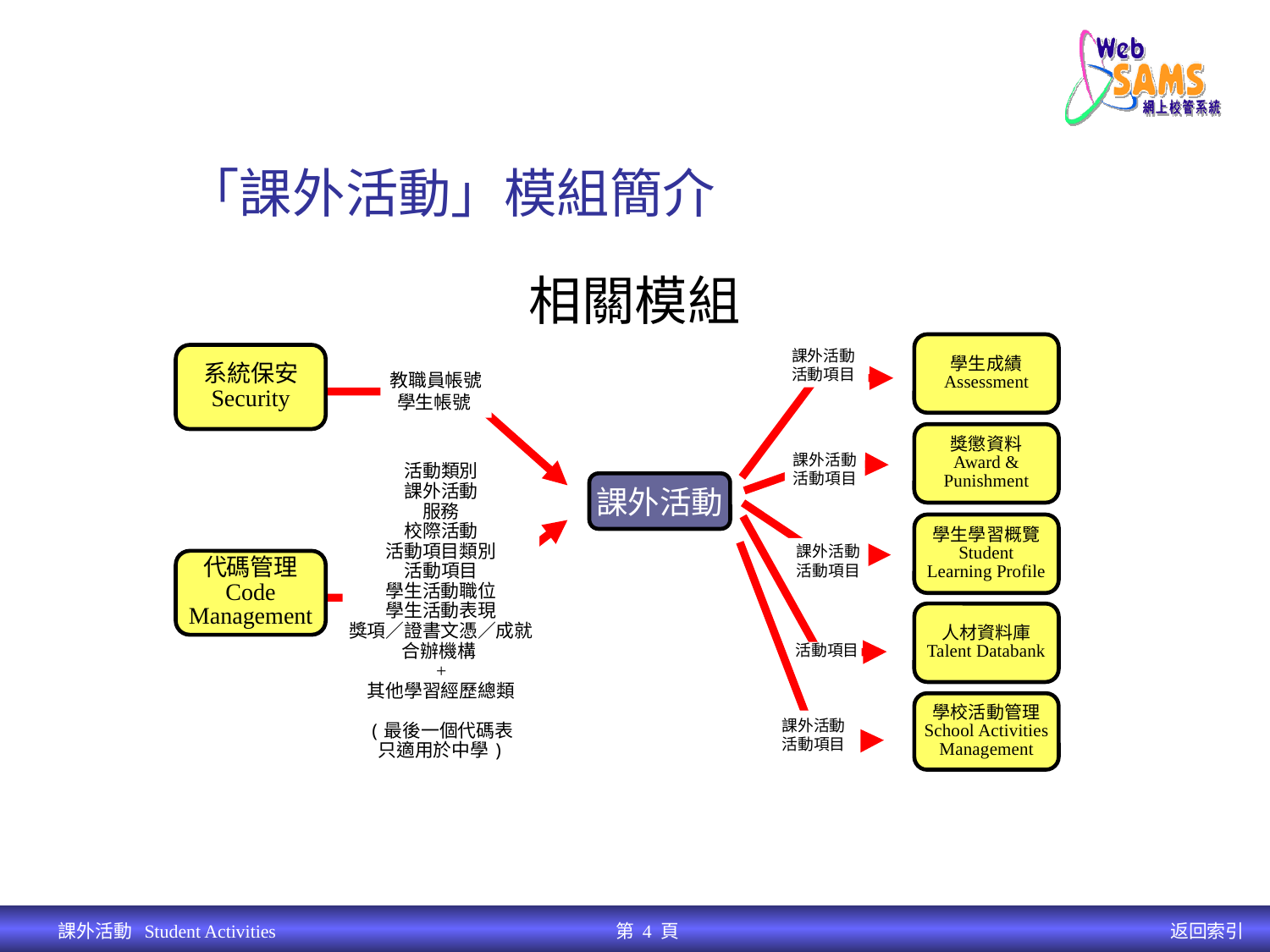

「課外活動」模組簡介
相關模組
學生成績
Assessment
課外活動
活動項目

獎懲資料
Award &
Punishment
課外活動
活動項目

學生學習概覽
Student
Learning Profile
課外活動
活動項目
人材資料庫
Talent Databank
活動項目

系統保安
Security
教職員帳號
學生帳號

活動類別
課外活動
服務
校際活動
活動項目類別
活動項目
學生活動職位
學生活動表現
獎項／證書文憑／成就
合辦機構
+
其他學習經歷總類

(最後一個代碼表
只適用於中學)

代碼管理
Code
Management
課外活動

學校活動管理
 School Activities
Management
課外活動
活動項目